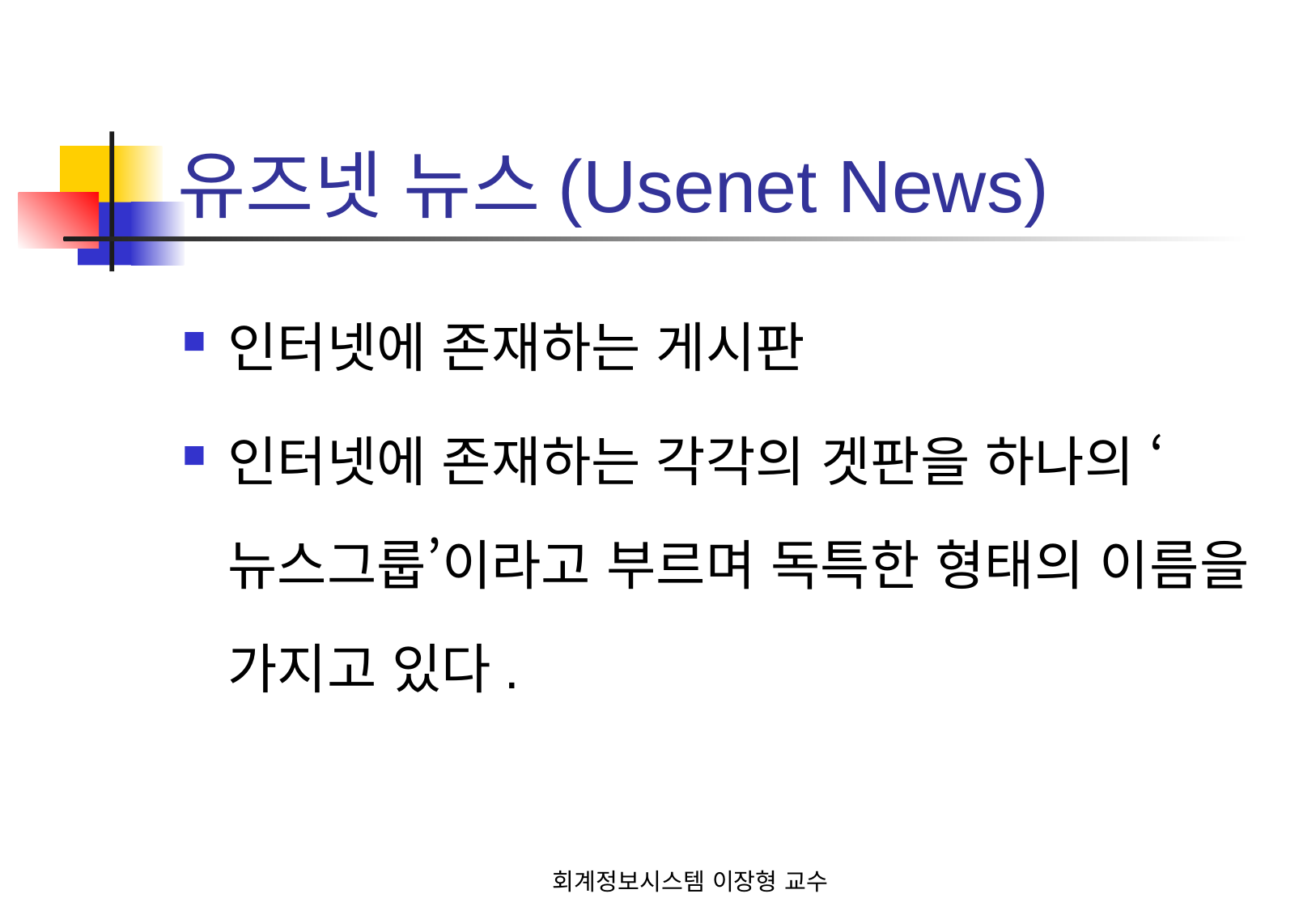

# 유즈넷 뉴스(Usenet News)
인터넷에 존재하는 게시판
인터넷에 존재하는 각각의 겟판을 하나의 ‘뉴스그룹’이라고 부르며 독특한 형태의 이름을 가지고 있다.
회계정보시스템 이장형 교수